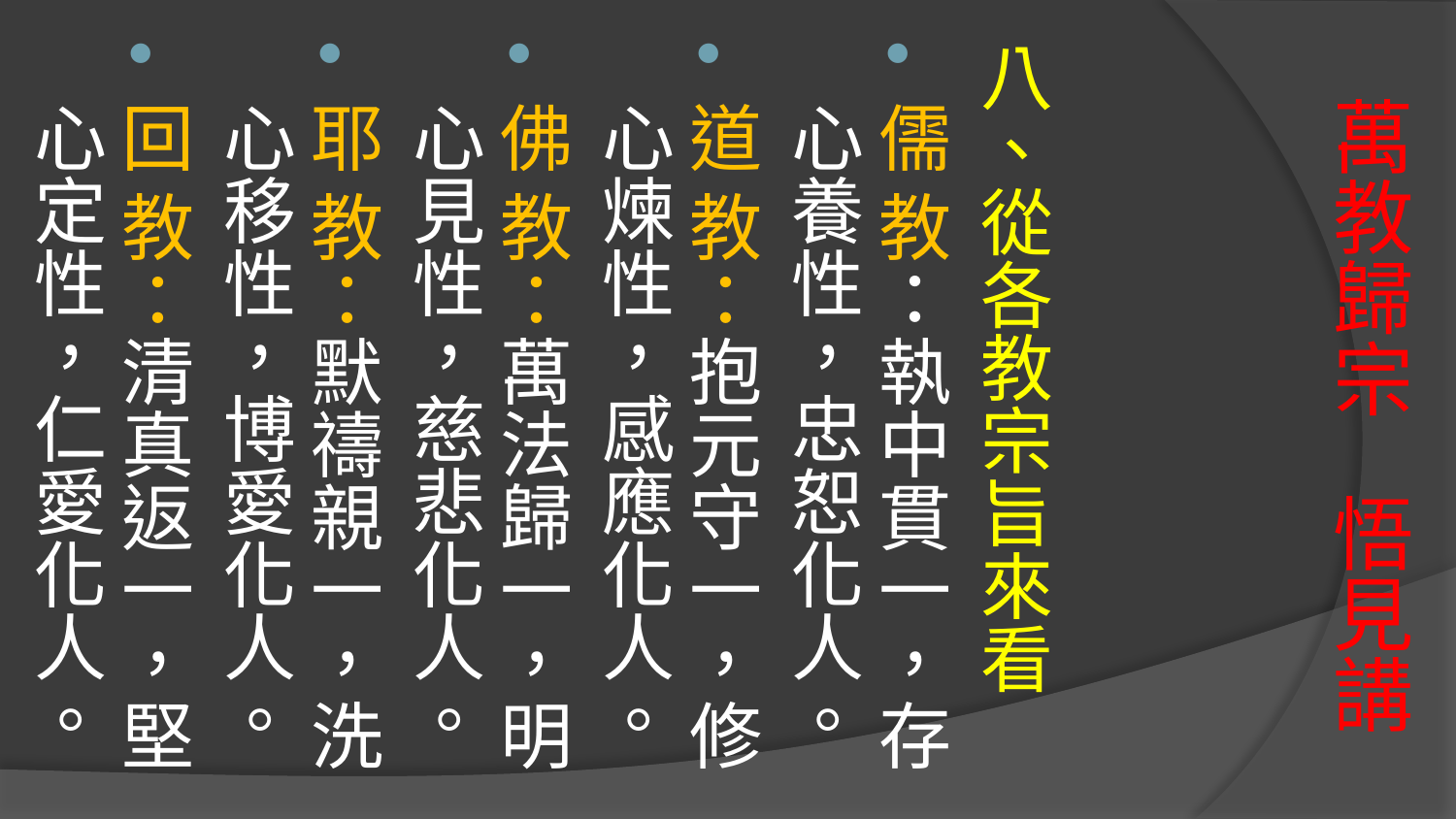

八、從各教宗旨來看
儒 教：執中貫一，存心養性，忠恕化人。
道 教：抱元守一，修心煉性，感應化人。
佛 教：萬法歸一，明心見性，慈悲化人。
耶 教：默禱親一，洗心移性，博愛化人。
回 教：清真返一，堅心定性，仁愛化人。
# 萬教歸宗    悟見講